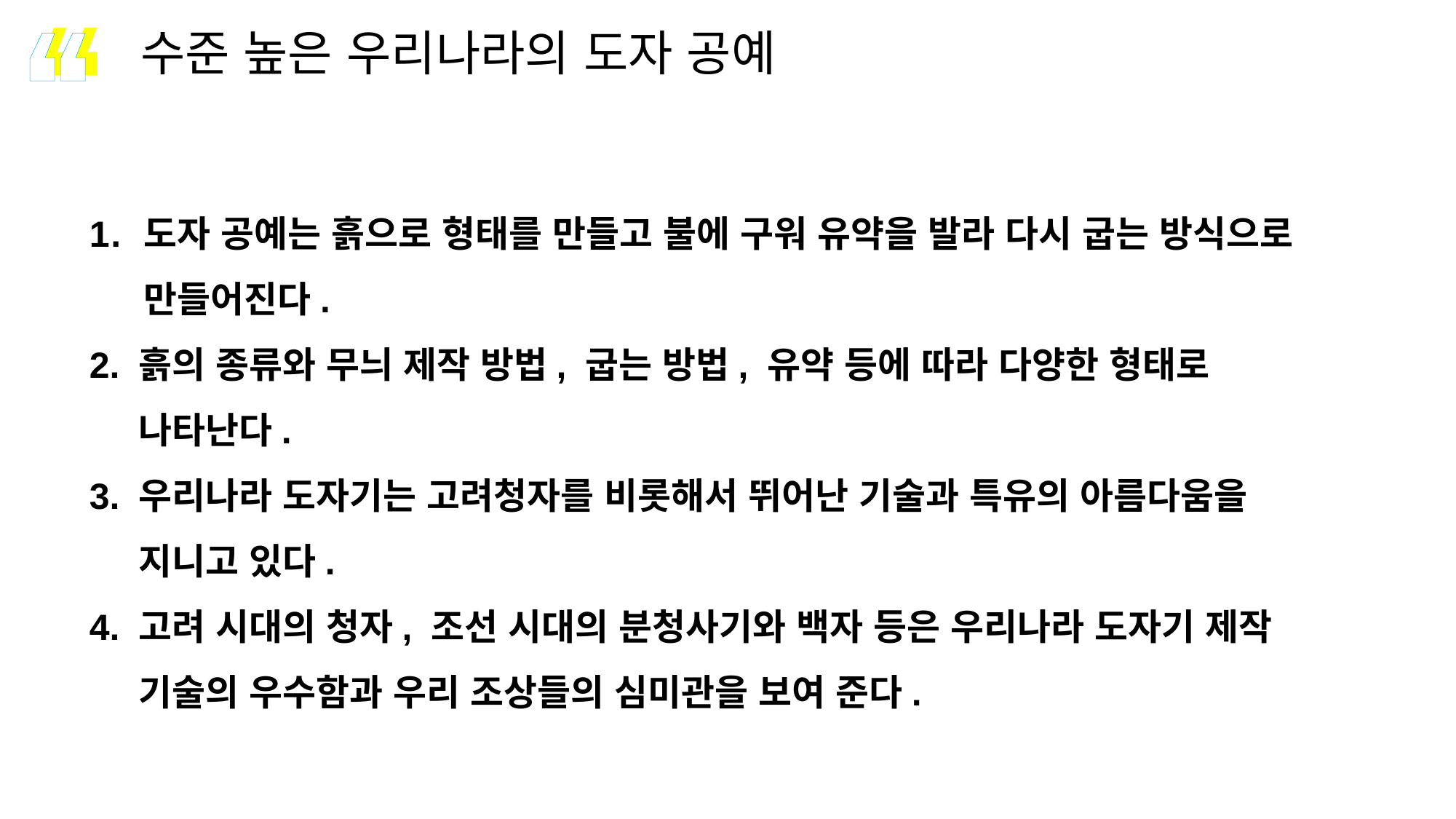

“
“
수준 높은 우리나라의 도자 공예
도자 공예는 흙으로 형태를 만들고 불에 구워 유약을 발라 다시 굽는 방식으로 만들어진다.
2. 흙의 종류와 무늬 제작 방법, 굽는 방법, 유약 등에 따라 다양한 형태로
    나타난다.
3. 우리나라 도자기는 고려청자를 비롯해서 뛰어난 기술과 특유의 아름다움을
    지니고 있다.
4. 고려 시대의 청자, 조선 시대의 분청사기와 백자 등은 우리나라 도자기 제작
    기술의 우수함과 우리 조상들의 심미관을 보여 준다.